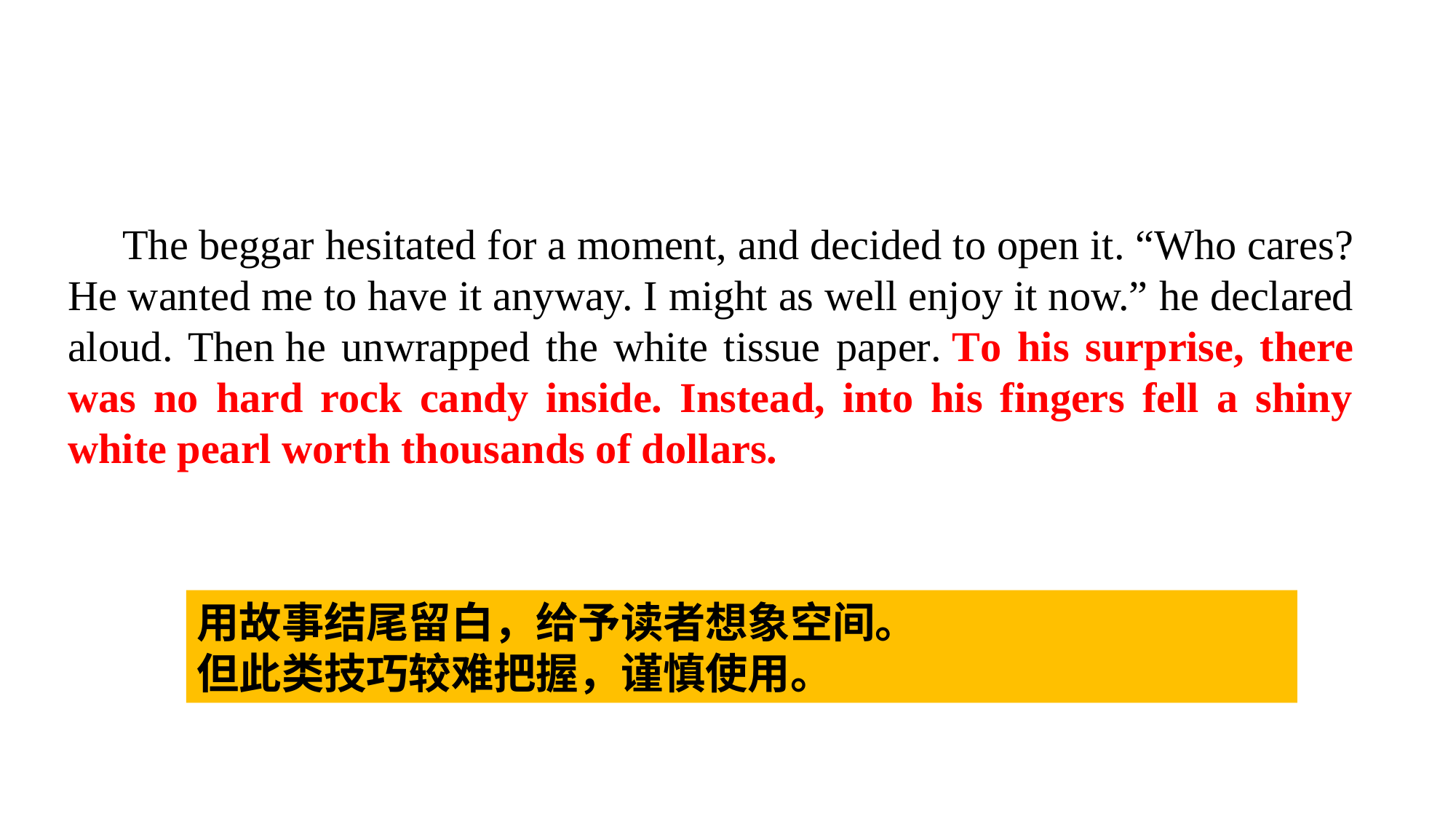

The beggar hesitated for a moment, and decided to open it. “Who cares? He wanted me to have it anyway. I might as well enjoy it now.” he declared aloud. Then he unwrapped the white tissue paper. To his surprise, there was no hard rock candy inside. Instead, into his fingers fell a shiny white pearl worth thousands of dollars.
用故事结尾留白，给予读者想象空间。
但此类技巧较难把握，谨慎使用。